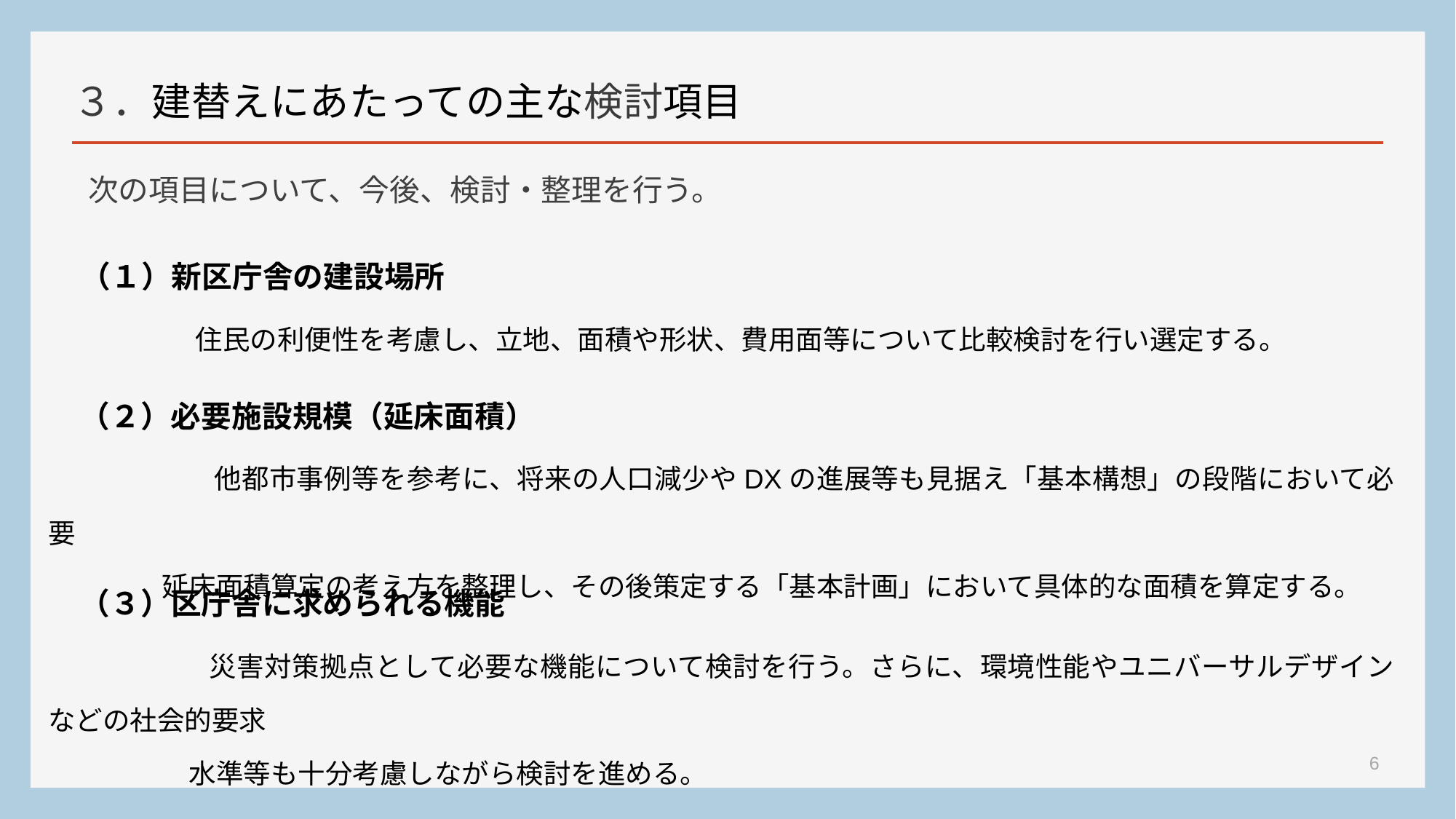

# ３．建替えにあたっての主な検討項目
次の項目について、今後、検討・整理を行う。
（１）新区庁舎の建設場所
　　 　 住民の利便性を考慮し、立地、面積や形状、費用面等について比較検討を行い選定する。
（２）必要施設規模（延床面積）
　　　　他都市事例等を参考に、将来の人口減少やDXの進展等も見据え「基本構想」の段階において必要
　　　延床面積算定の考え方を整理し、その後策定する「基本計画」において具体的な面積を算定する。
（３）区庁舎に求められる機能
　　　　災害対策拠点として必要な機能について検討を行う。さらに、環境性能やユニバーサルデザインなどの社会的要求
　　　　水準等も十分考慮しながら検討を進める。
6